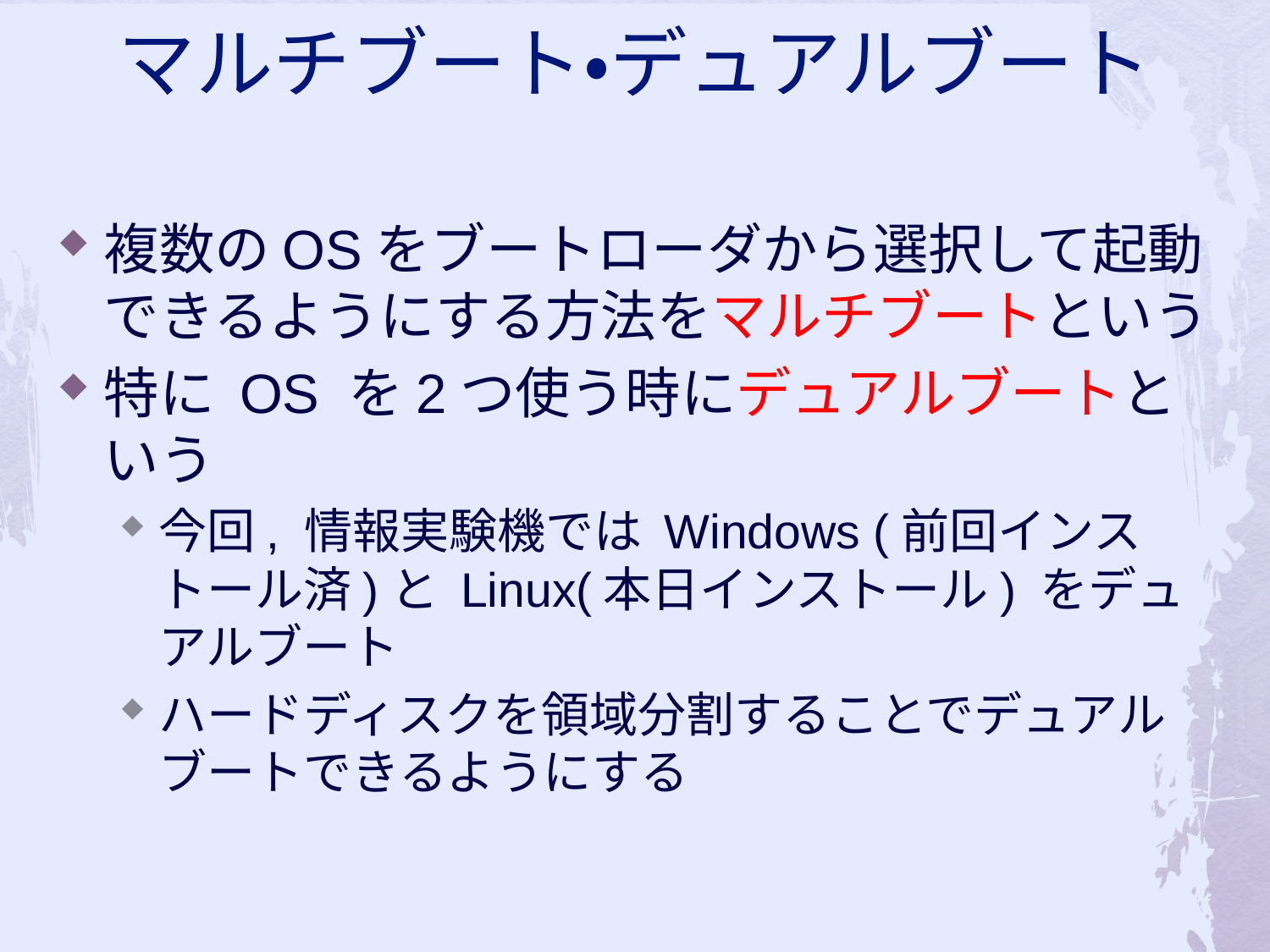

# マルチブート・デュアルブート
複数のOSをブートローダから選択して起動できるようにする方法をマルチブートという
特に OS を2つ使う時にデュアルブートという
今回, 情報実験機では Windows (前回インストール済)と Linux(本日インストール) をデュアルブート
ハードディスクを領域分割することでデュアルブートできるようにする